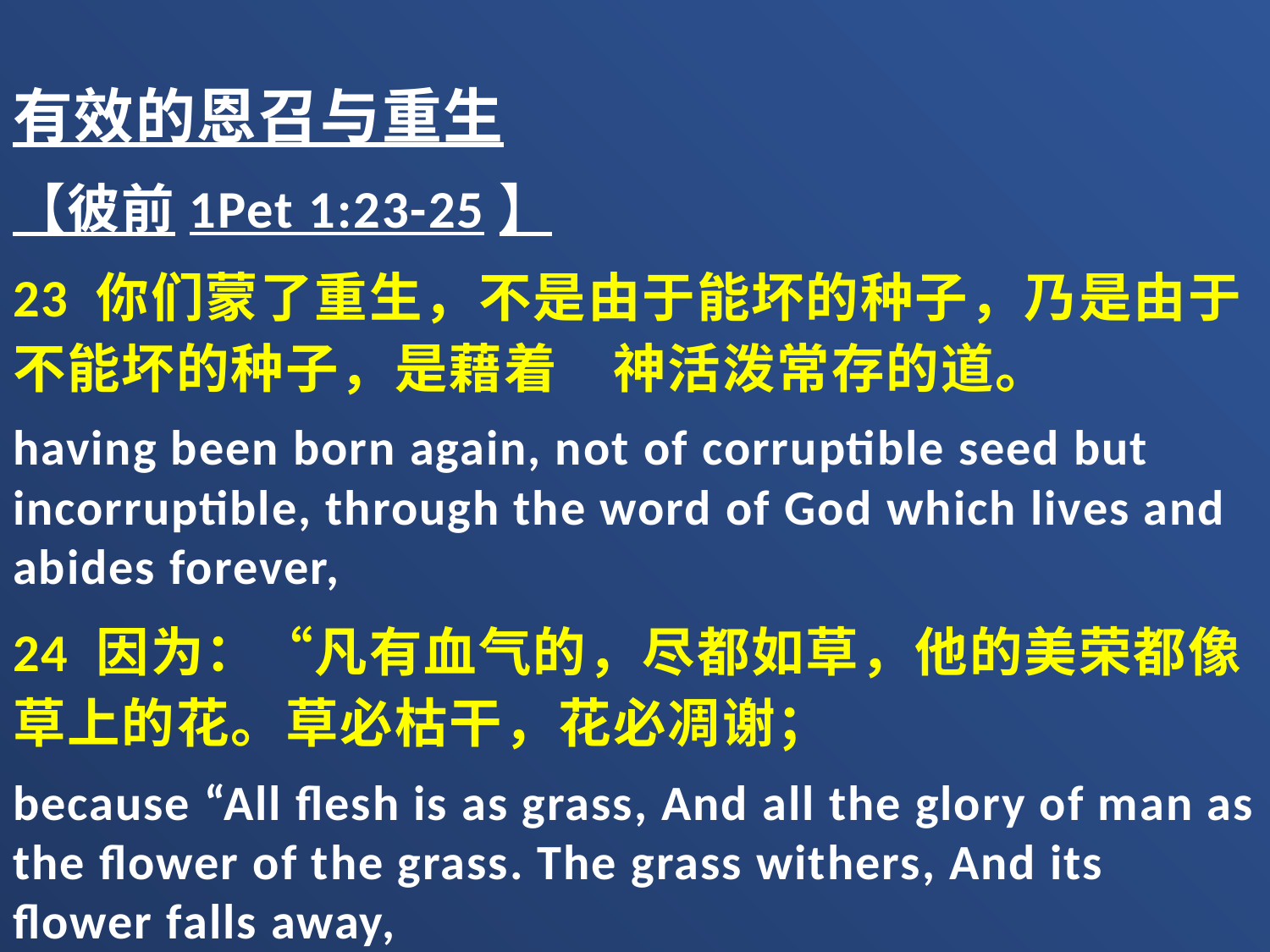

有效的恩召与重生
【彼前1Pet 1:23-25】
23 你们蒙了重生，不是由于能坏的种子，乃是由于不能坏的种子，是藉着　神活泼常存的道。
having been born again, not of corruptible seed but incorruptible, through the word of God which lives and abides forever,
24 因为：“凡有血气的，尽都如草，他的美荣都像草上的花。草必枯干，花必凋谢；
because “All flesh is as grass, And all the glory of man as the flower of the grass. The grass withers, And its flower falls away,